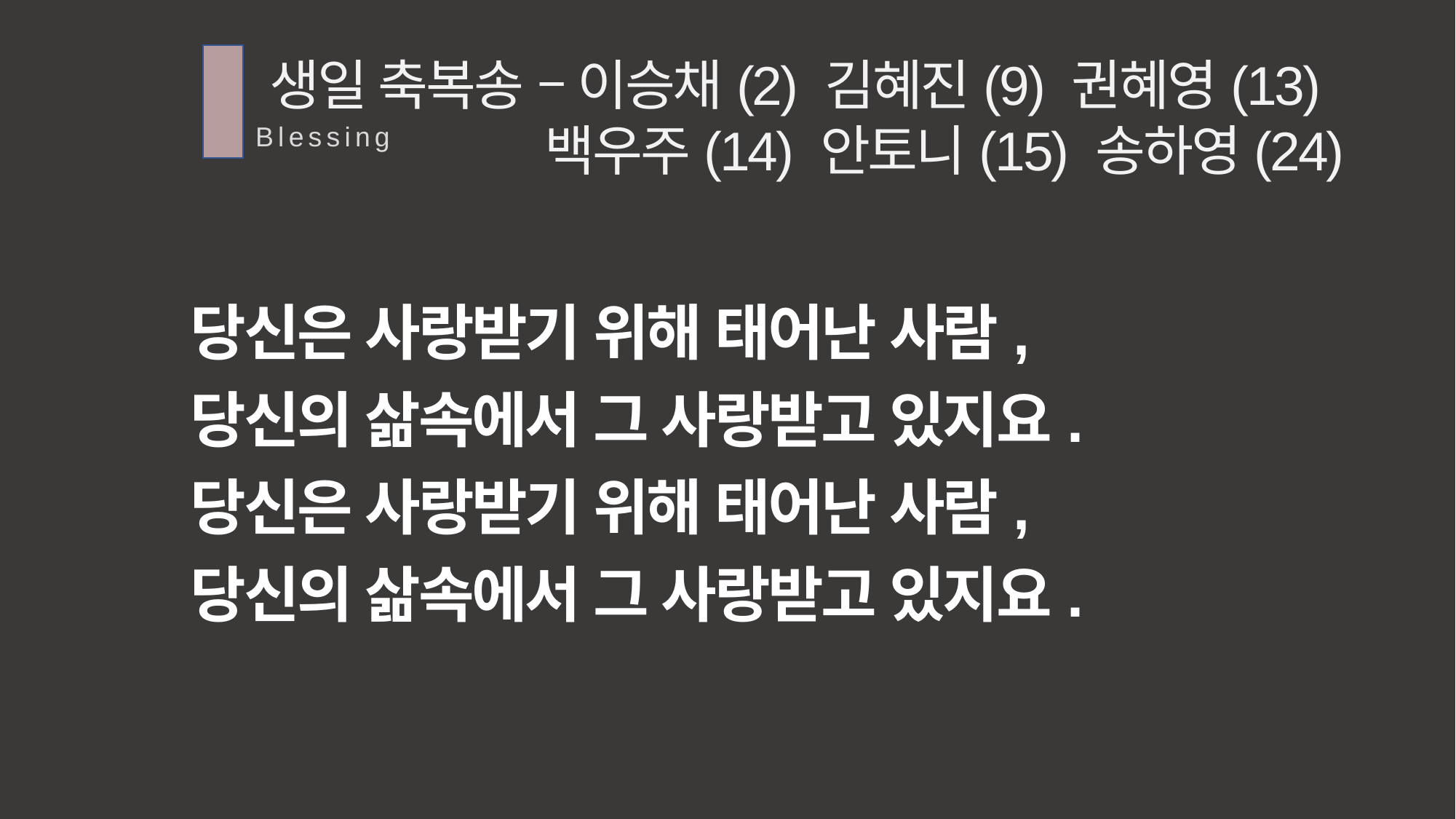

생일 축복송 – 이승채(2) 김혜진(9) 권혜영(13)
                    백우주(14) 안토니(15) 송하영(24)
Blessing
당신은 사랑받기 위해 태어난 사람,
당신의 삶속에서 그 사랑받고 있지요.
당신은 사랑받기 위해 태어난 사람,
당신의 삶속에서 그 사랑받고 있지요.